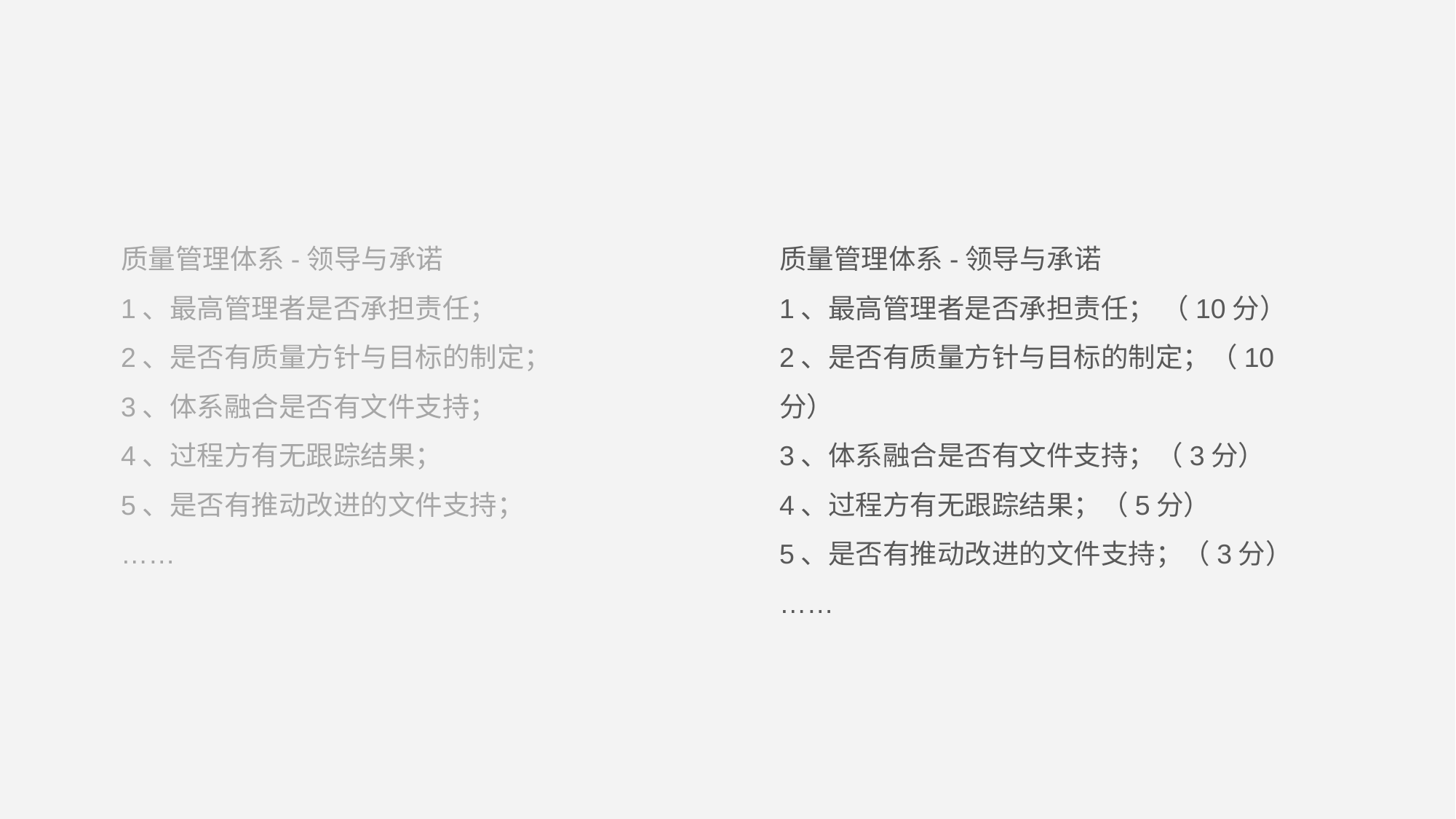

质量管理体系-领导与承诺
1、最高管理者是否承担责任；
2、是否有质量方针与目标的制定；
3、体系融合是否有文件支持；
4、过程方有无跟踪结果；
5、是否有推动改进的文件支持；
……
质量管理体系-领导与承诺
1、最高管理者是否承担责任； （10分）
2、是否有质量方针与目标的制定；（10分）
3、体系融合是否有文件支持；（3分）
4、过程方有无跟踪结果；（5分）
5、是否有推动改进的文件支持；（3分）
……